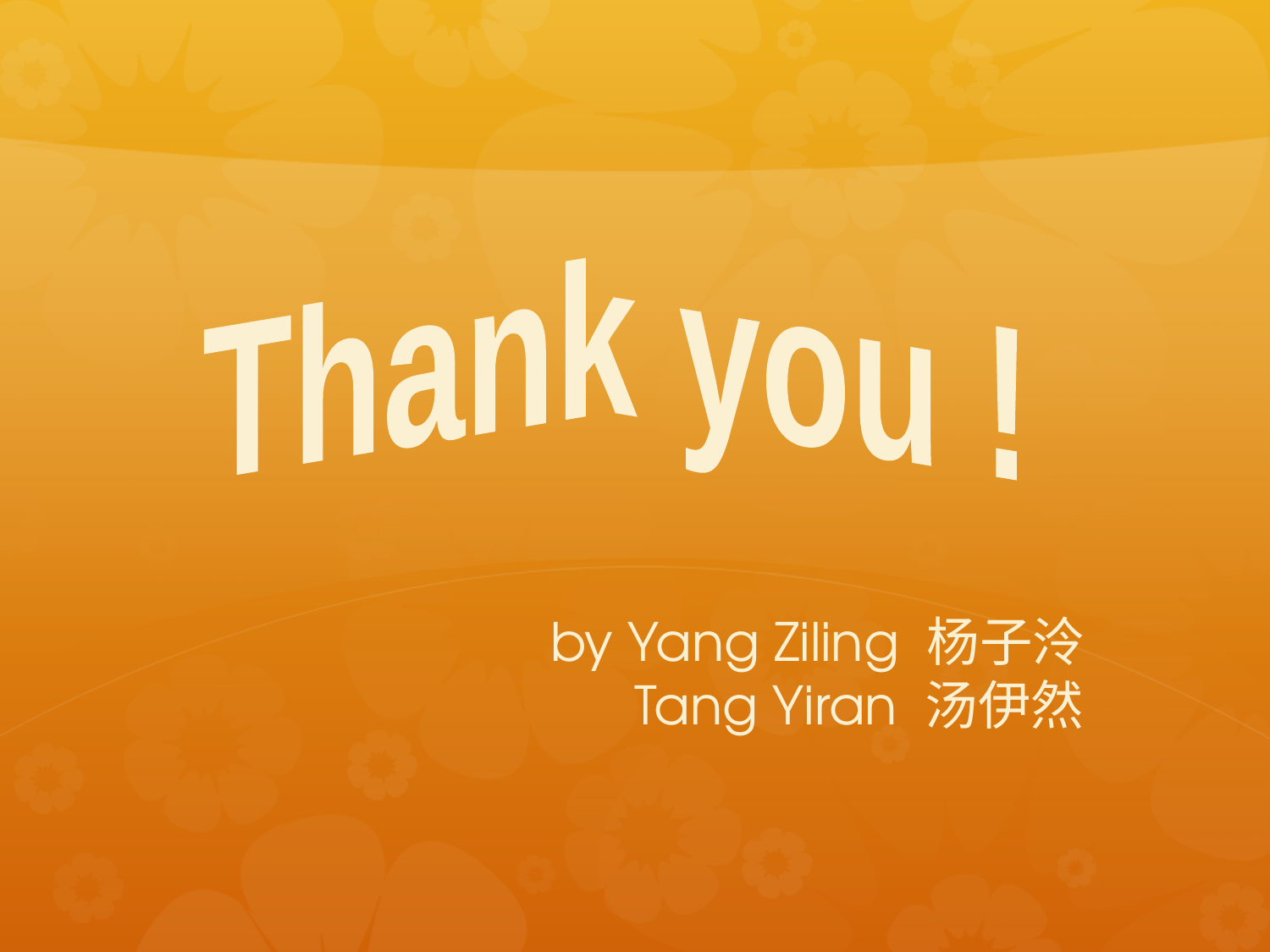

Thank you !
by Yang Ziling 杨子泠
      Tang Yiran 汤伊然